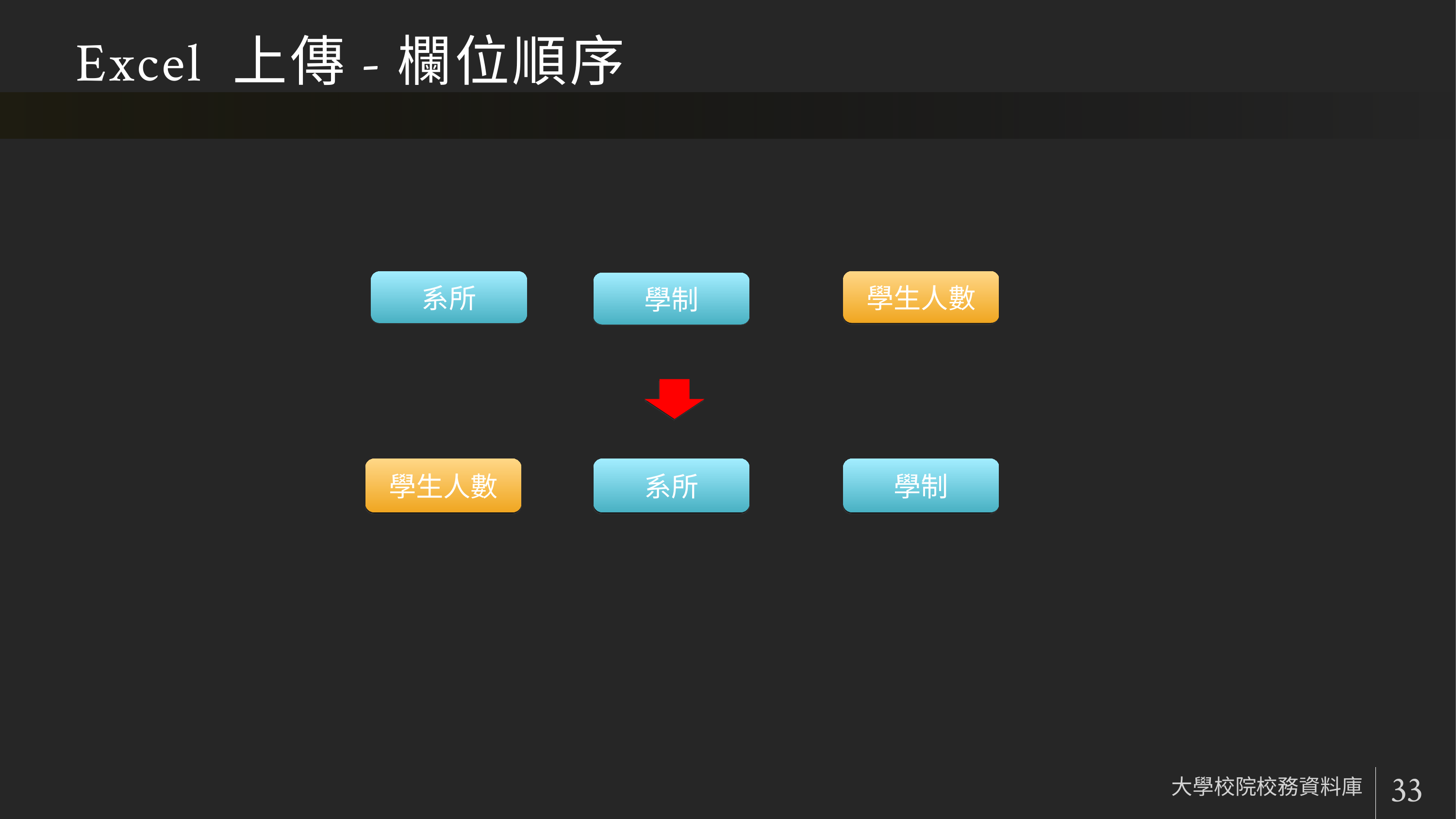

# Excel 上傳-欄位順序

學生人數
系所
學制

學制
學生人數
系所
大學校院校務資料庫
33